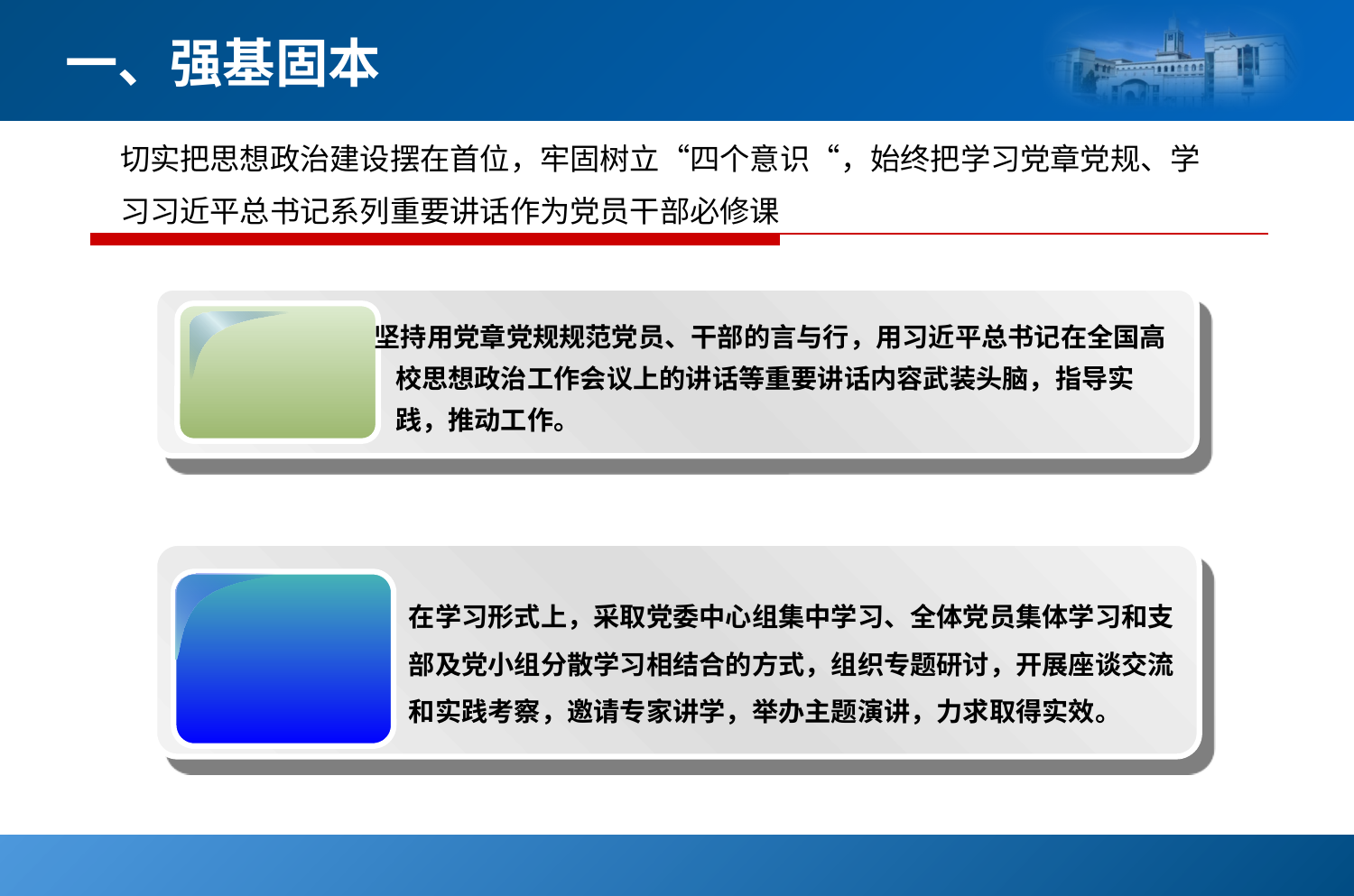

# 一、强基固本
切实把思想政治建设摆在首位，牢固树立“四个意识“，始终把学习党章党规、学习习近平总书记系列重要讲话作为党员干部必修课

    坚持用党章党规规范党员、干部的言与行，用习近平总书记在全国高校思想政治工作会议上的讲话等重要讲话内容武装头脑，指导实践，推动工作。

在学习形式上，采取党委中心组集中学习、全体党员集体学习和支部及党小组分散学习相结合的方式，组织专题研讨，开展座谈交流和实践考察，邀请专家讲学，举办主题演讲，力求取得实效。